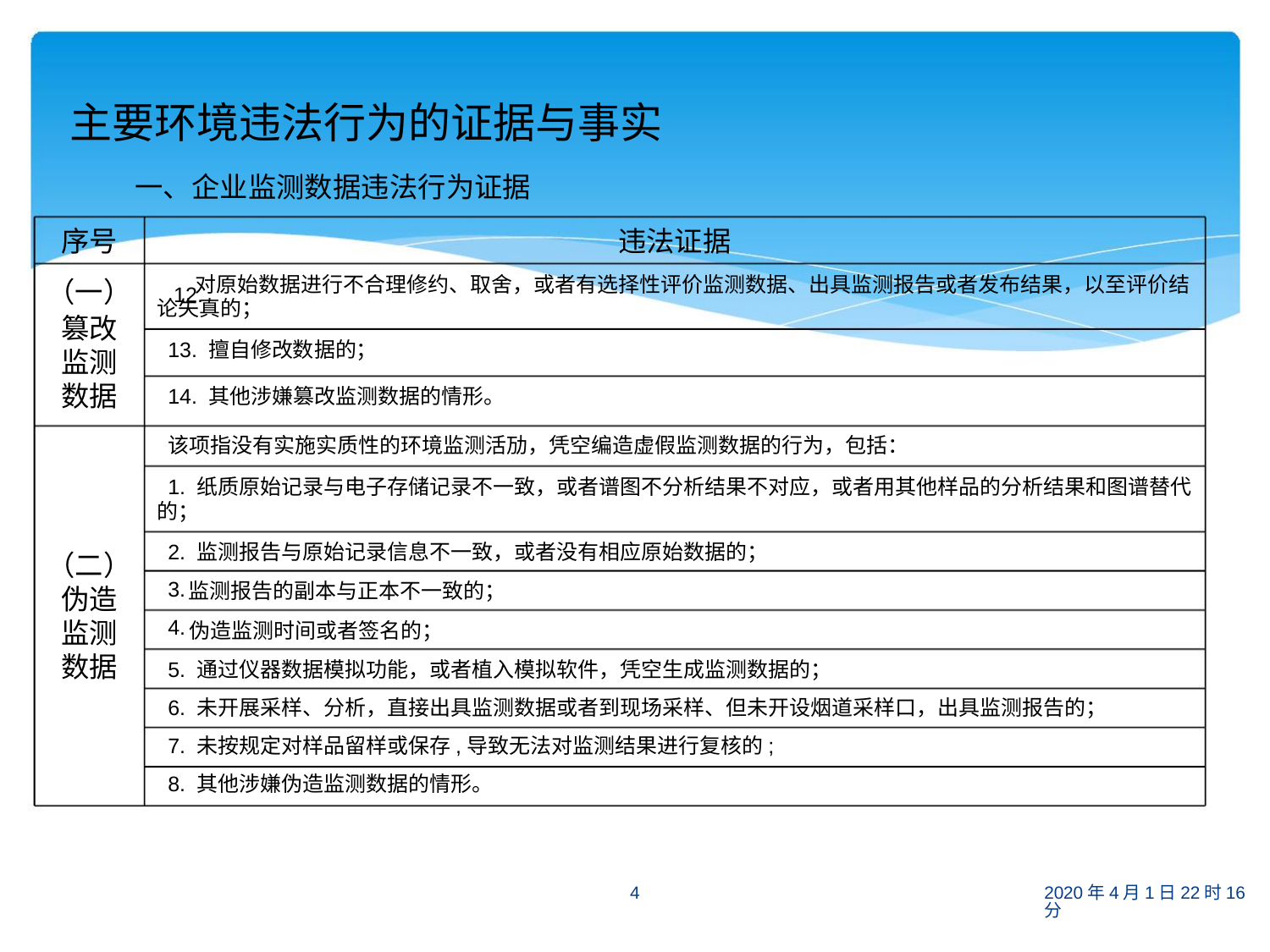

主要环境违法行为的证据与事实
一、企业监测数据违法行为证据
序号
违法证据
对原始数据进行不合理修约、取舍，或者有选择性评价监测数据、出具监测报告或者发布结果，以至评价结
（一） 12.
论失真的；
篡改
监测
数据
13. 擅自修改数据的；
14. 其他涉嫌篡改监测数据的情形。
该项指没有实施实质性的环境监测活劢，凭空编造虚假监测数据的行为，包括：
1. 纸质原始记录与电子存储记录不一致，或者谱图不分析结果不对应，或者用其他样品的分析结果和图谱替代
的；
2. 监测报告与原始记录信息不一致，或者没有相应原始数据的；
（二）
伪造
监测报告的副本与正本不一致的；
3.
4.
监测
伪造监测时间或者签名的；
数据
5. 通过仪器数据模拟功能，或者植入模拟软件，凭空生成监测数据的；
6. 未开展采样、分析，直接出具监测数据或者到现场采样、但未开设烟道采样口，出具监测报告的；
7. 未按规定对样品留样或保存,导致无法对监测结果进行复核的;
8. 其他涉嫌伪造监测数据的情形。
2020年4月1日22时16分
4